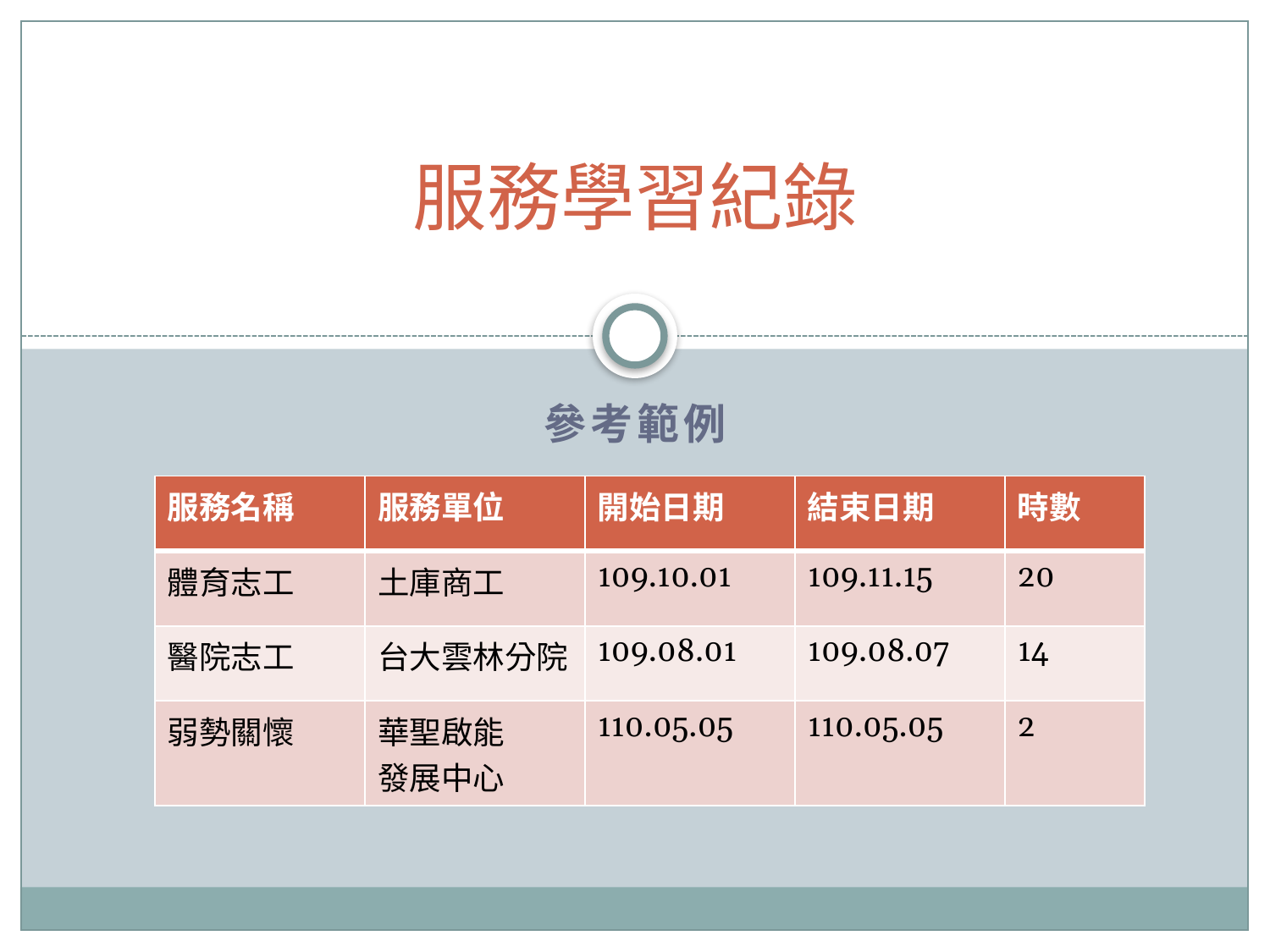

# 服務學習紀錄
參考範例
| 服務名稱 | 服務單位 | 開始日期 | 結束日期 | 時數 |
| --- | --- | --- | --- | --- |
| 體育志工 | 土庫商工 | 109.10.01 | 109.11.15 | 20 |
| 醫院志工 | 台大雲林分院 | 109.08.01 | 109.08.07 | 14 |
| 弱勢關懷 | 華聖啟能 發展中心 | 110.05.05 | 110.05.05 | 2 |